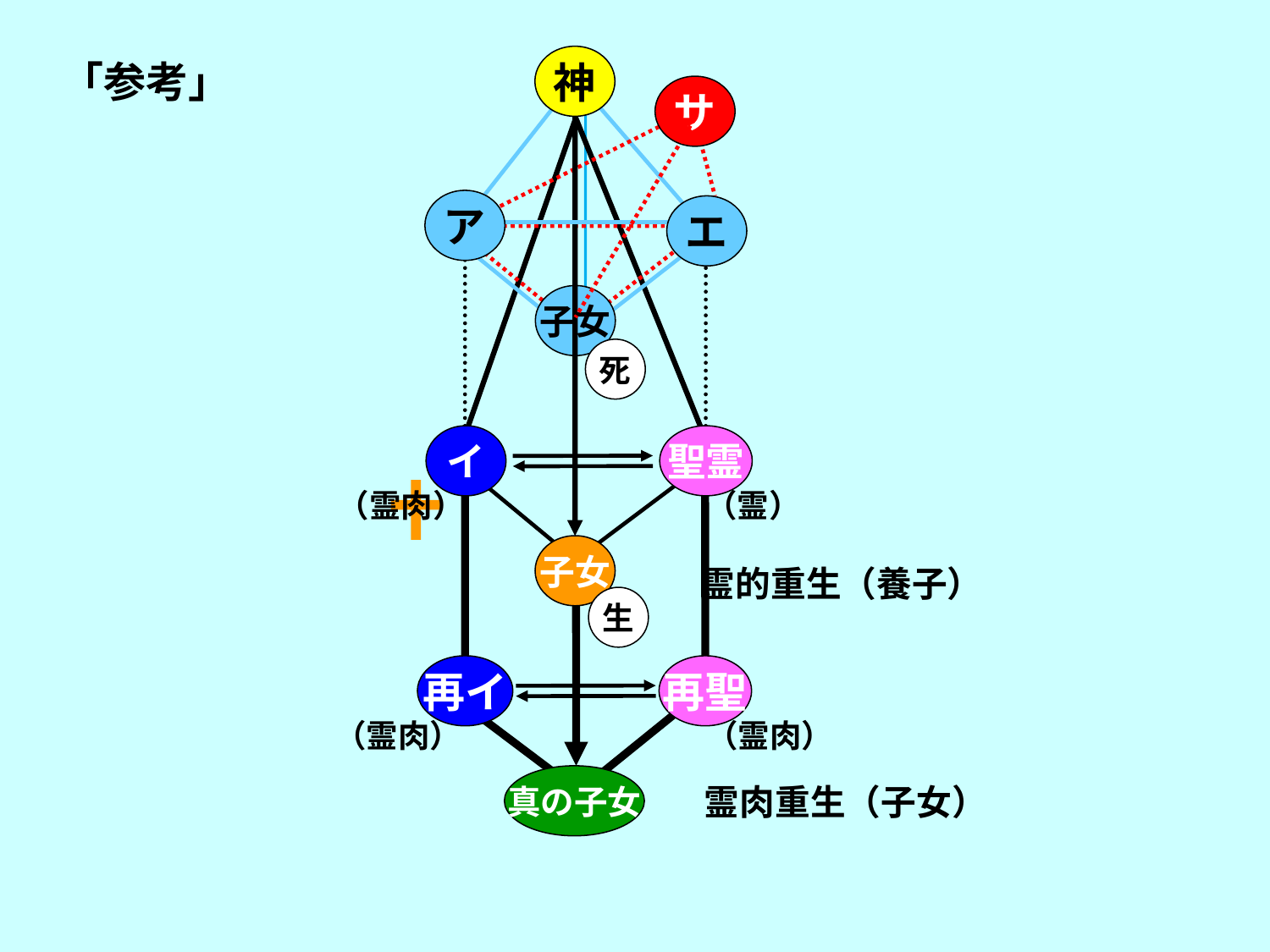

神
「参考」
サ

ア
エ

子女
死
イ
聖霊

（霊肉）
（霊）

子女
霊的重生（養子）
生

再イ
再聖

（霊肉）
（霊肉）

真の子女
霊肉重生（子女）